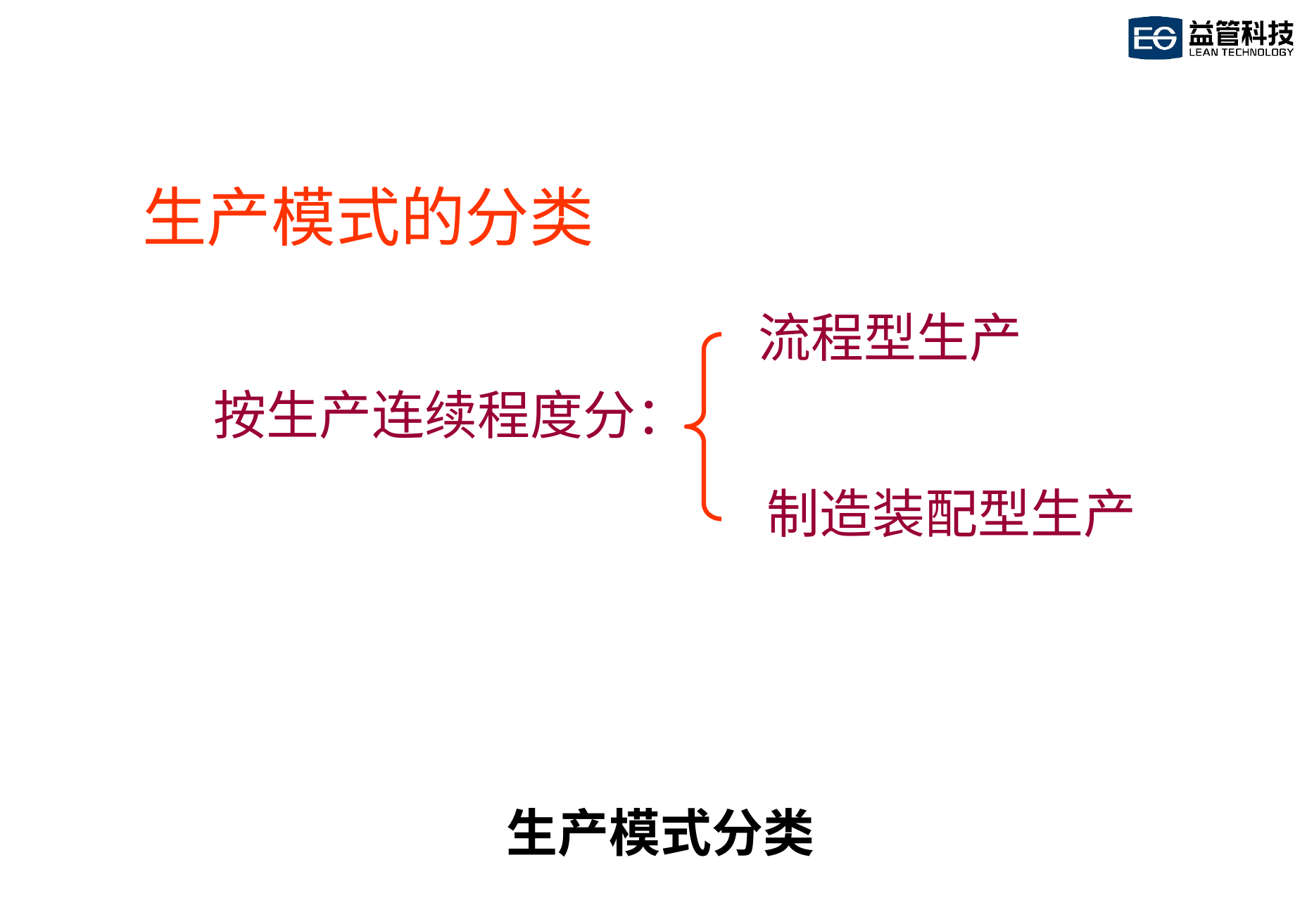

生产模式的分类

     按生产连续程度分：

流程型生产

制造装配型生产

# 生产模式分类